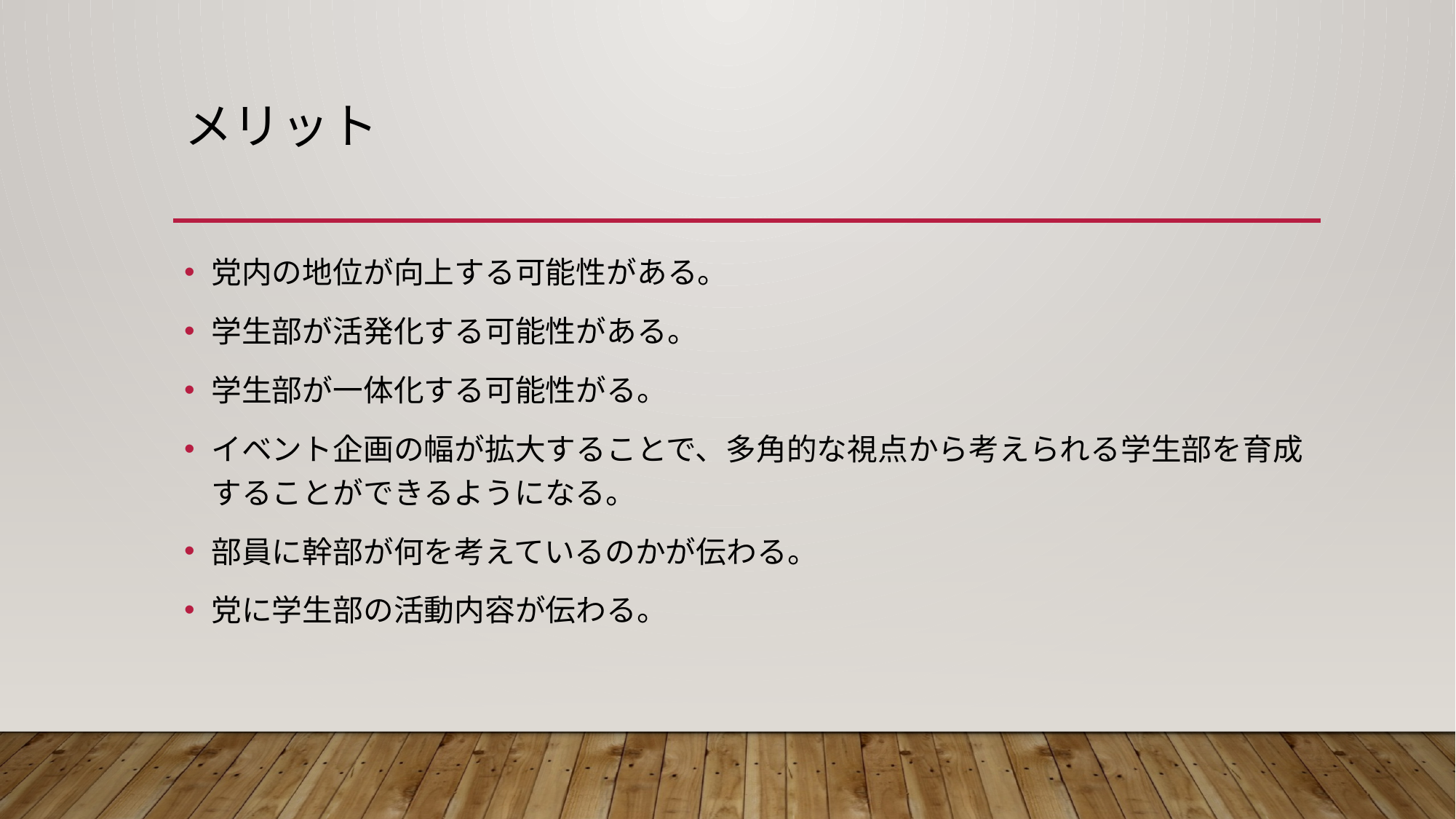

# メリット
党内の地位が向上する可能性がある。
学生部が活発化する可能性がある。
学生部が一体化する可能性がる。
イベント企画の幅が拡大することで、多角的な視点から考えられる学生部を育成することができるようになる。
部員に幹部が何を考えているのかが伝わる。
党に学生部の活動内容が伝わる。